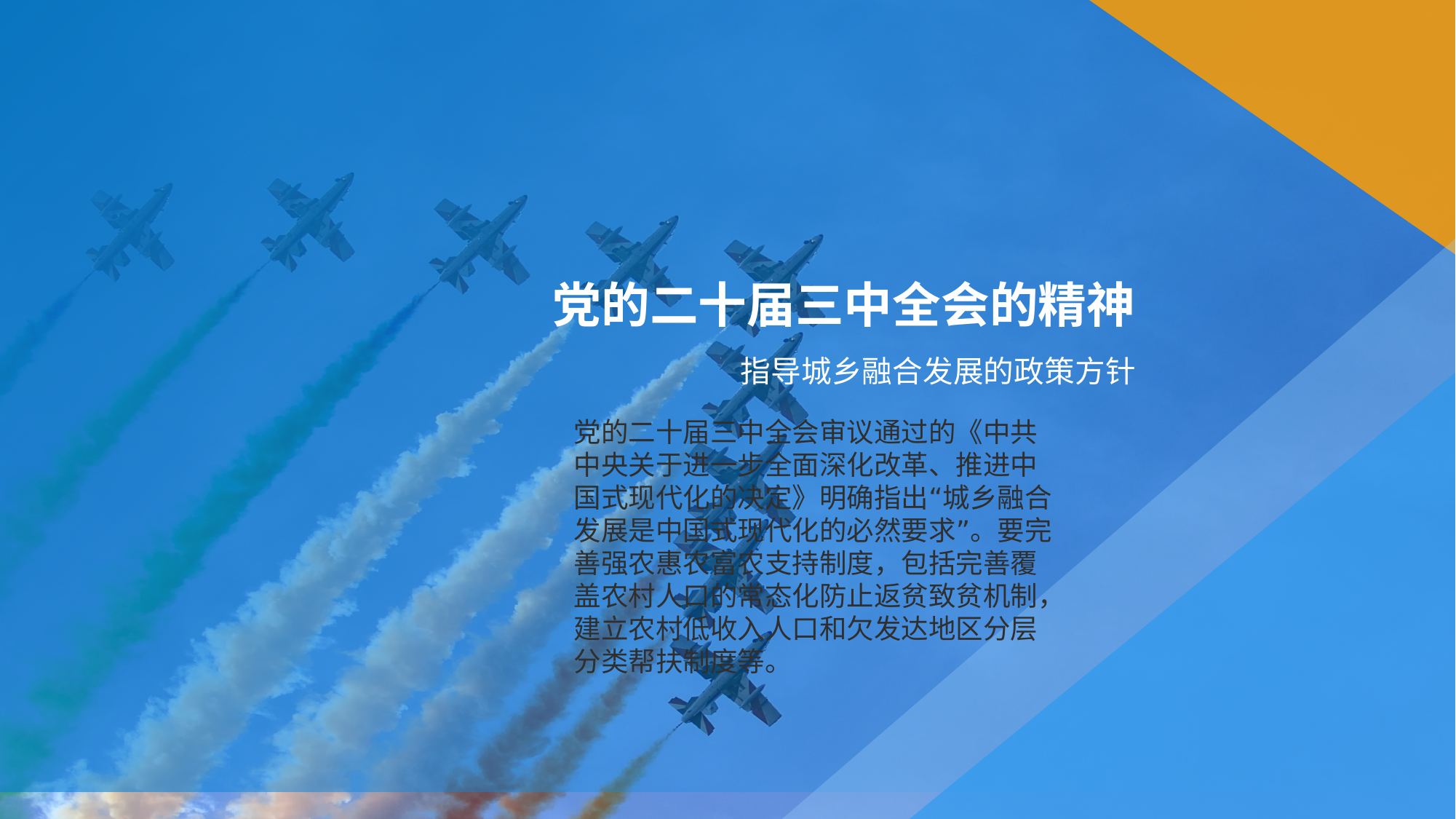

# 党的二十届三中全会的精神
指导城乡融合发展的政策方针
党的二十届三中全会审议通过的《中共中央关于进一步全面深化改革、推进中国式现代化的决定》明确指出“城乡融合发展是中国式现代化的必然要求”。要完善强农惠农富农支持制度，包括完善覆盖农村人口的常态化防止返贫致贫机制，建立农村低收入人口和欠发达地区分层分类帮扶制度等。